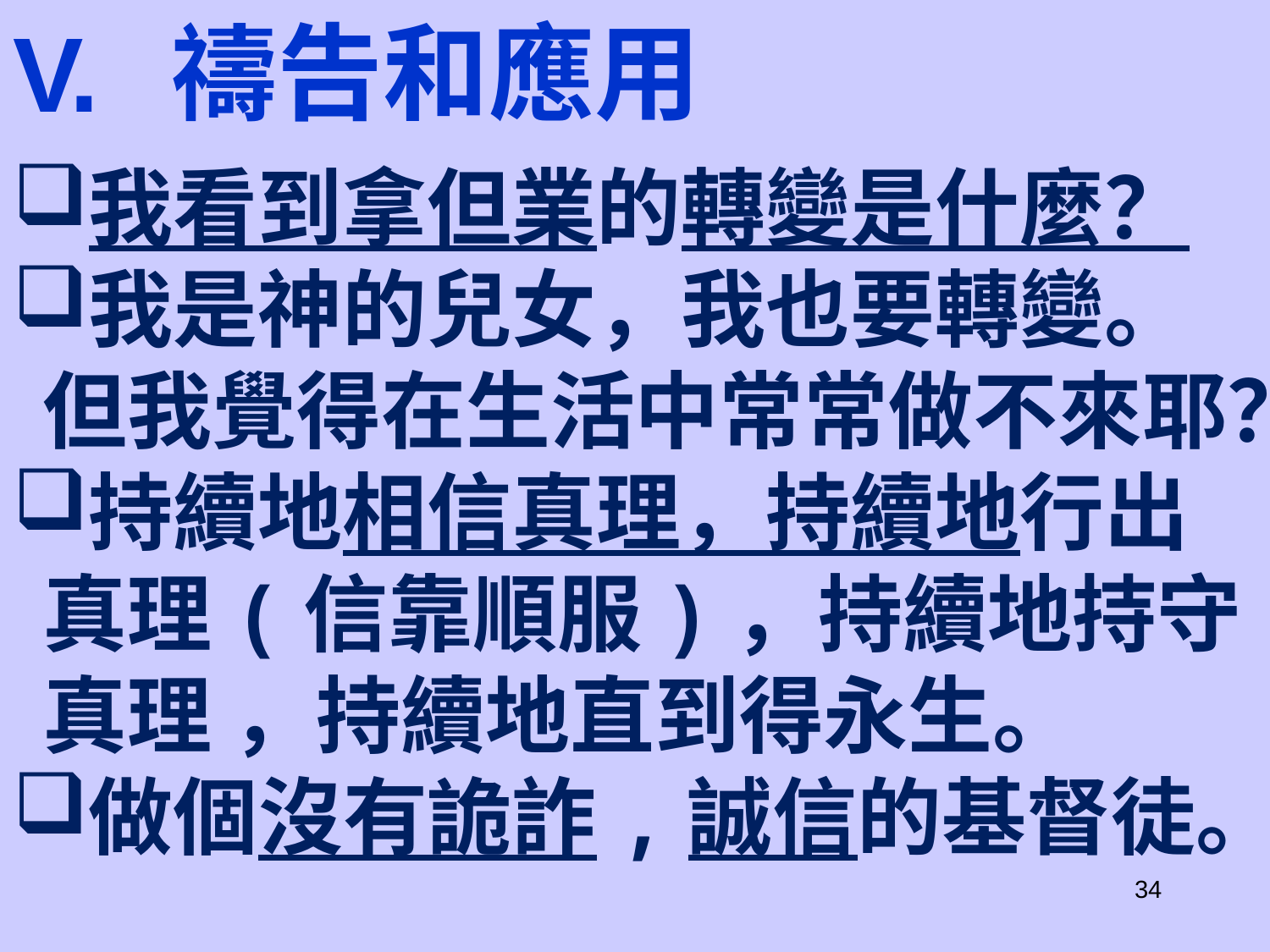

禱告和應用

我看到拿但業的轉變是什麼？
我是神的兒女，我也要轉變。但我覺得在生活中常常做不來耶？
持續地相信真理，持續地行出真理(信靠順服)，持續地持守真理 ，持續地直到得永生。
做個沒有詭詐,誠信的基督徒。
34